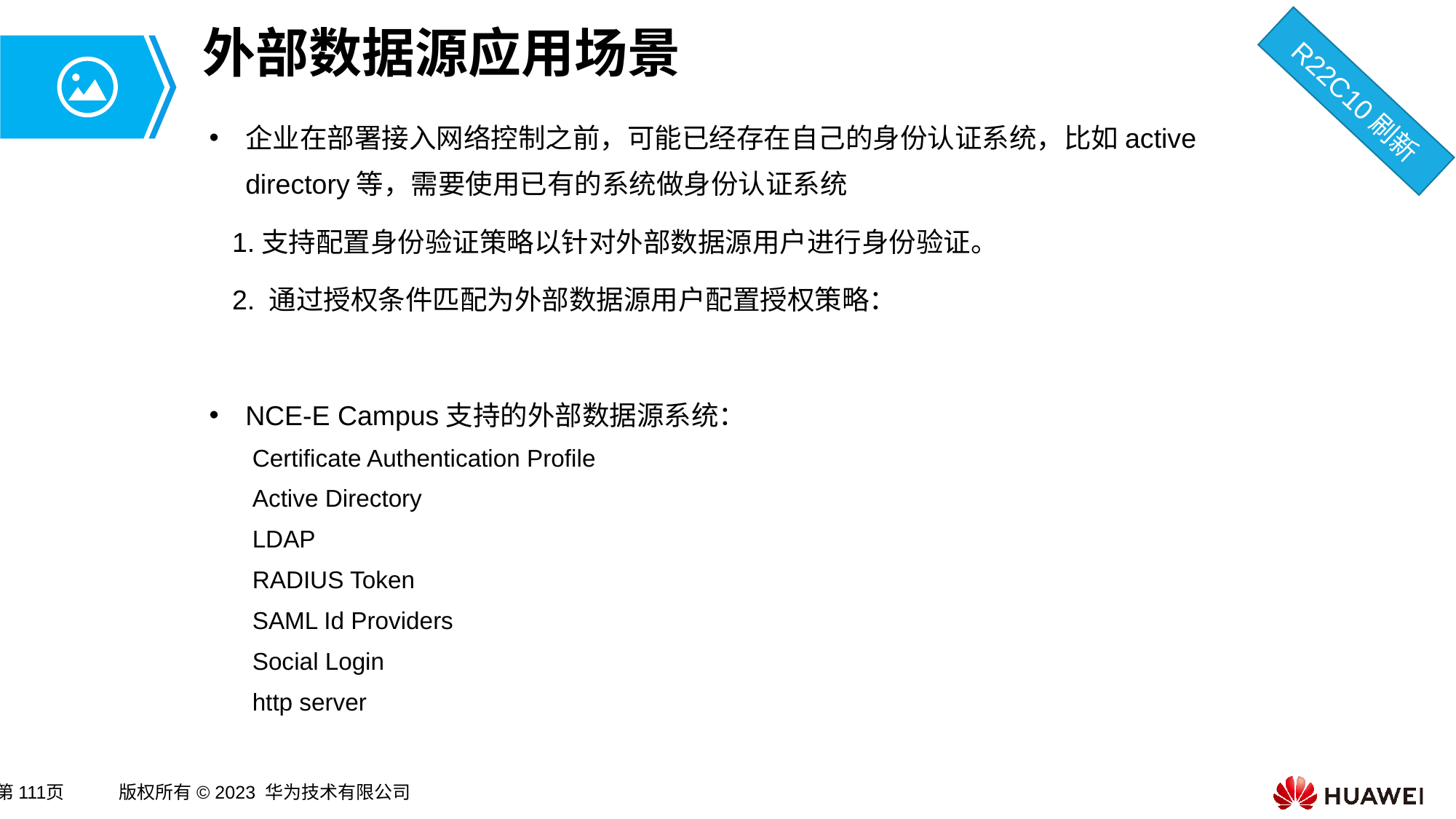

# 外部数据源应用场景
R22C10刷新
企业在部署接入网络控制之前，可能已经存在自己的身份认证系统，比如active directory等，需要使用已有的系统做身份认证系统
   1.支持配置身份验证策略以针对外部数据源用户进行身份验证。
   2. 通过授权条件匹配为外部数据源用户配置授权策略：

NCE-E Campus支持的外部数据源系统：
Certificate Authentication Profile
Active Directory
LDAP
RADIUS Token
SAML Id Providers
Social Login
http server